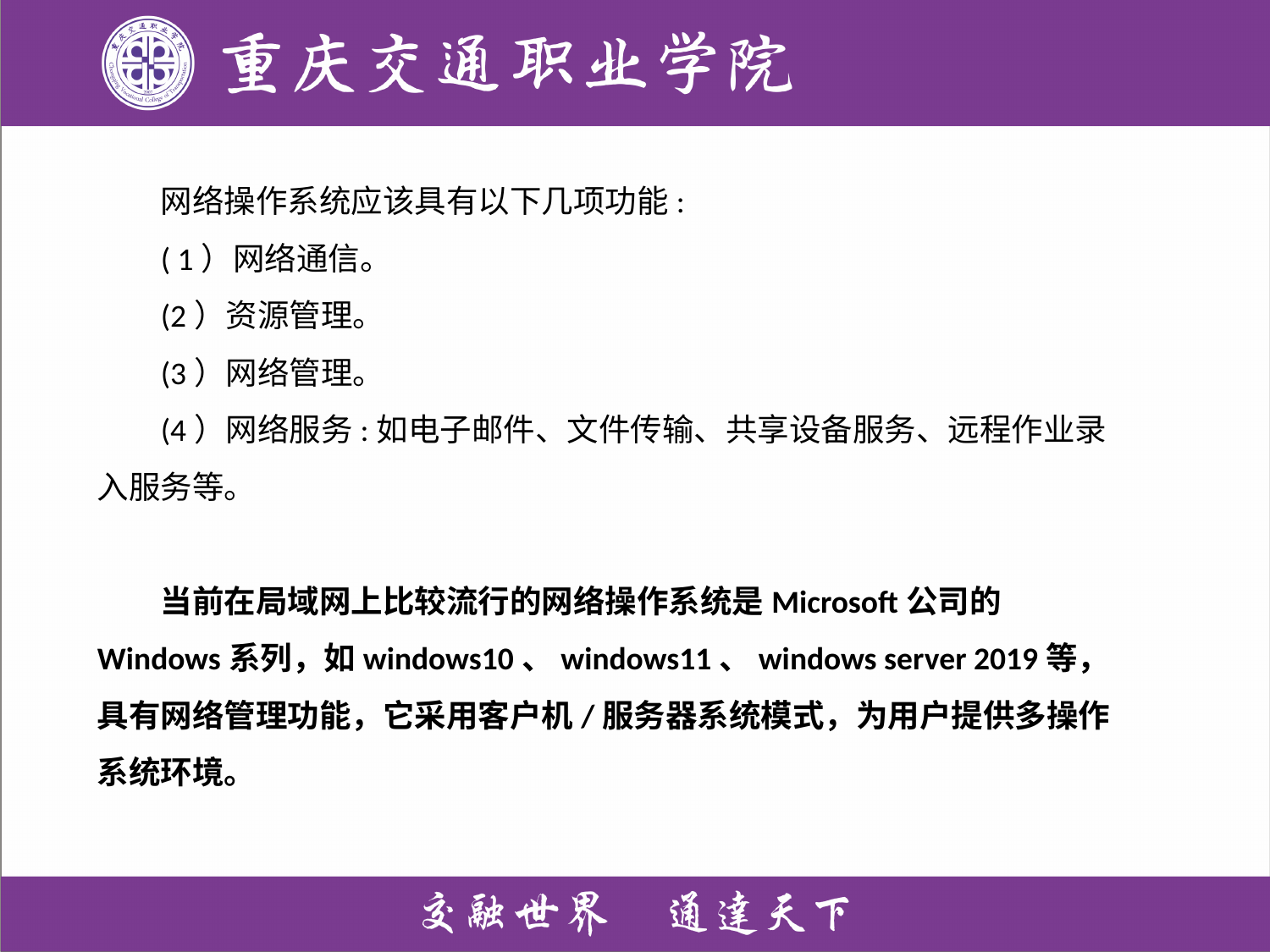

网络操作系统应该具有以下几项功能:
( 1）网络通信。
(2）资源管理。
(3）网络管理。
(4）网络服务:如电子邮件、文件传输、共享设备服务、远程作业录入服务等。

当前在局域网上比较流行的网络操作系统是Microsoft公司的Windows系列，如windows10、windows11、windows server 2019等，具有网络管理功能，它采用客户机/服务器系统模式，为用户提供多操作系统环境。